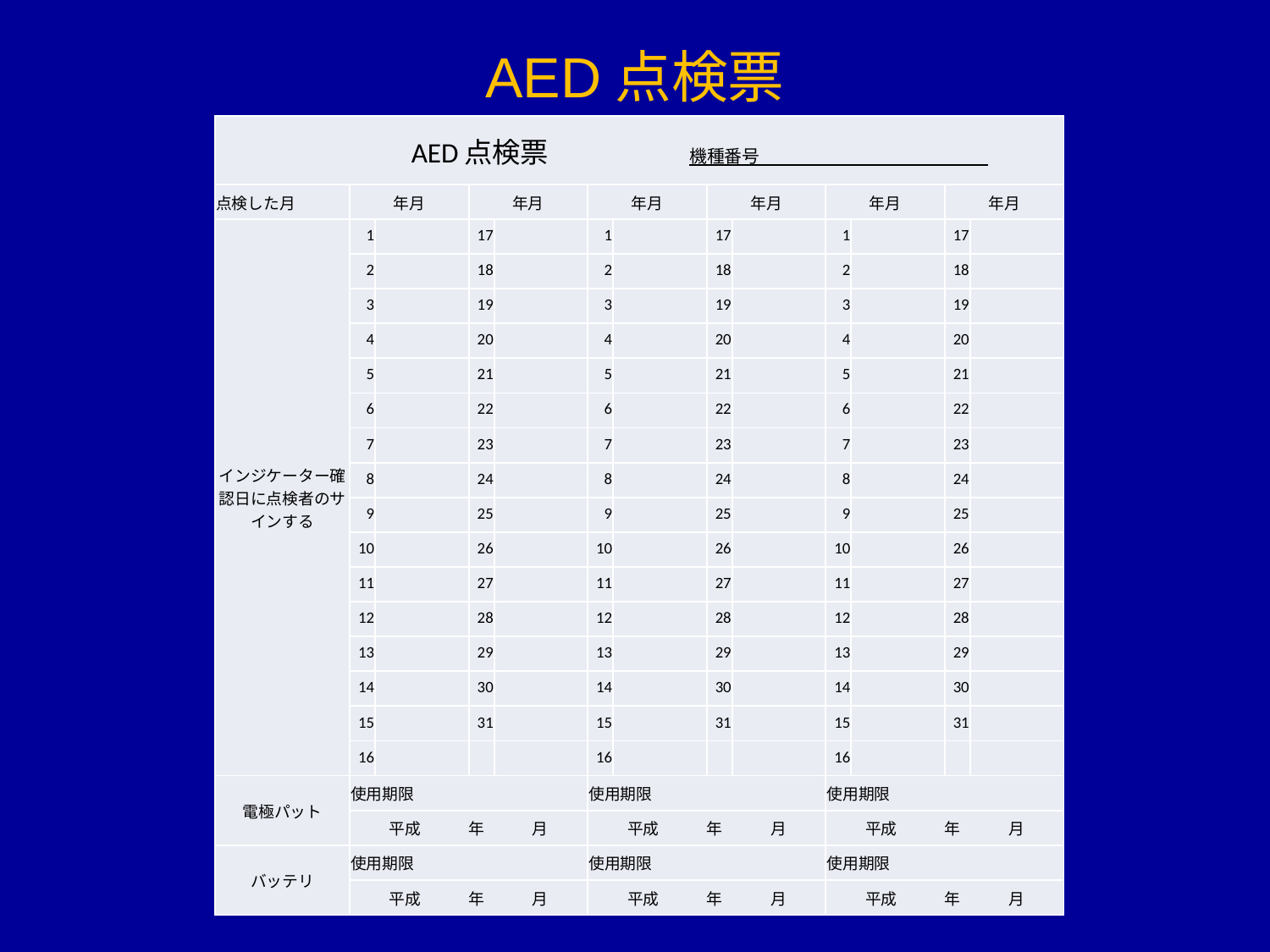

# AED点検票
| AED点検票　　　　　機種番号 |  |  |  |  |  |  |  |  |  |  |  |  |
| --- | --- | --- | --- | --- | --- | --- | --- | --- | --- | --- | --- | --- |
| 点検した月 | 年月 |  | 年月 |  | 年月 |  | 年月 |  | 年月 |  | 年月 |  |
| インジケーター確認日に点検者のサインする | 1 |  | 17 |  | 1 |  | 17 |  | 1 |  | 17 |  |
|  | 2 |  | 18 |  | 2 |  | 18 |  | 2 |  | 18 |  |
|  | 3 |  | 19 |  | 3 |  | 19 |  | 3 |  | 19 |  |
|  | 4 |  | 20 |  | 4 |  | 20 |  | 4 |  | 20 |  |
|  | 5 |  | 21 |  | 5 |  | 21 |  | 5 |  | 21 |  |
|  | 6 |  | 22 |  | 6 |  | 22 |  | 6 |  | 22 |  |
|  | 7 |  | 23 |  | 7 |  | 23 |  | 7 |  | 23 |  |
|  | 8 |  | 24 |  | 8 |  | 24 |  | 8 |  | 24 |  |
|  | 9 |  | 25 |  | 9 |  | 25 |  | 9 |  | 25 |  |
|  | 10 |  | 26 |  | 10 |  | 26 |  | 10 |  | 26 |  |
|  | 11 |  | 27 |  | 11 |  | 27 |  | 11 |  | 27 |  |
|  | 12 |  | 28 |  | 12 |  | 28 |  | 12 |  | 28 |  |
|  | 13 |  | 29 |  | 13 |  | 29 |  | 13 |  | 29 |  |
|  | 14 |  | 30 |  | 14 |  | 30 |  | 14 |  | 30 |  |
|  | 15 |  | 31 |  | 15 |  | 31 |  | 15 |  | 31 |  |
|  | 16 |  |  |  | 16 |  |  |  | 16 |  |  |  |
| 電極パット | 使用期限 |  |  |  | 使用期限 |  |  |  | 使用期限 |  |  |  |
|  | 平成　　　年　　　月 |  |  |  | 平成　　　年　　　月 |  |  |  | 平成　　　年　　　月 |  |  |  |
| バッテリ | 使用期限 |  |  |  | 使用期限 |  |  |  | 使用期限 |  |  |  |
|  | 平成　　　年　　　月 |  |  |  | 平成　　　年　　　月 |  |  |  | 平成　　　年　　　月 |  |  |  |